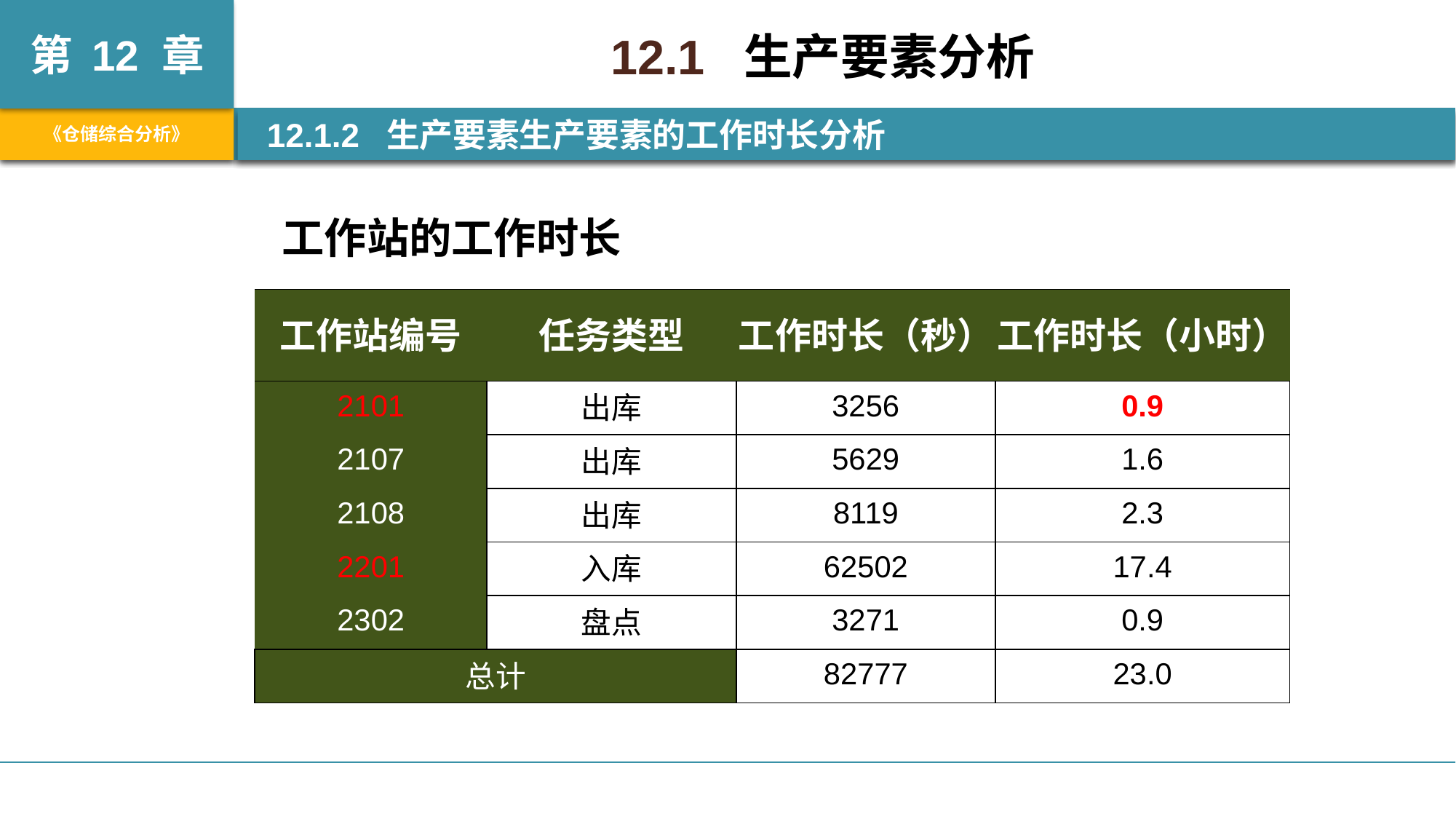

12.1  生产要素分析
  12.1.2  生产要素生产要素的工作时长分析
| 工作站的工作时长 |
| --- |
| 工作站编号 | 任务类型 | 工作时长（秒） | 工作时长（小时） |
| --- | --- | --- | --- |
| 2101 | 出库 | 3256 | 0.9 |
| 2107 | 出库 | 5629 | 1.6 |
| 2108 | 出库 | 8119 | 2.3 |
| 2201 | 入库 | 62502 | 17.4 |
| 2302 | 盘点 | 3271 | 0.9 |
| 总计 |  | 82777 | 23.0 |